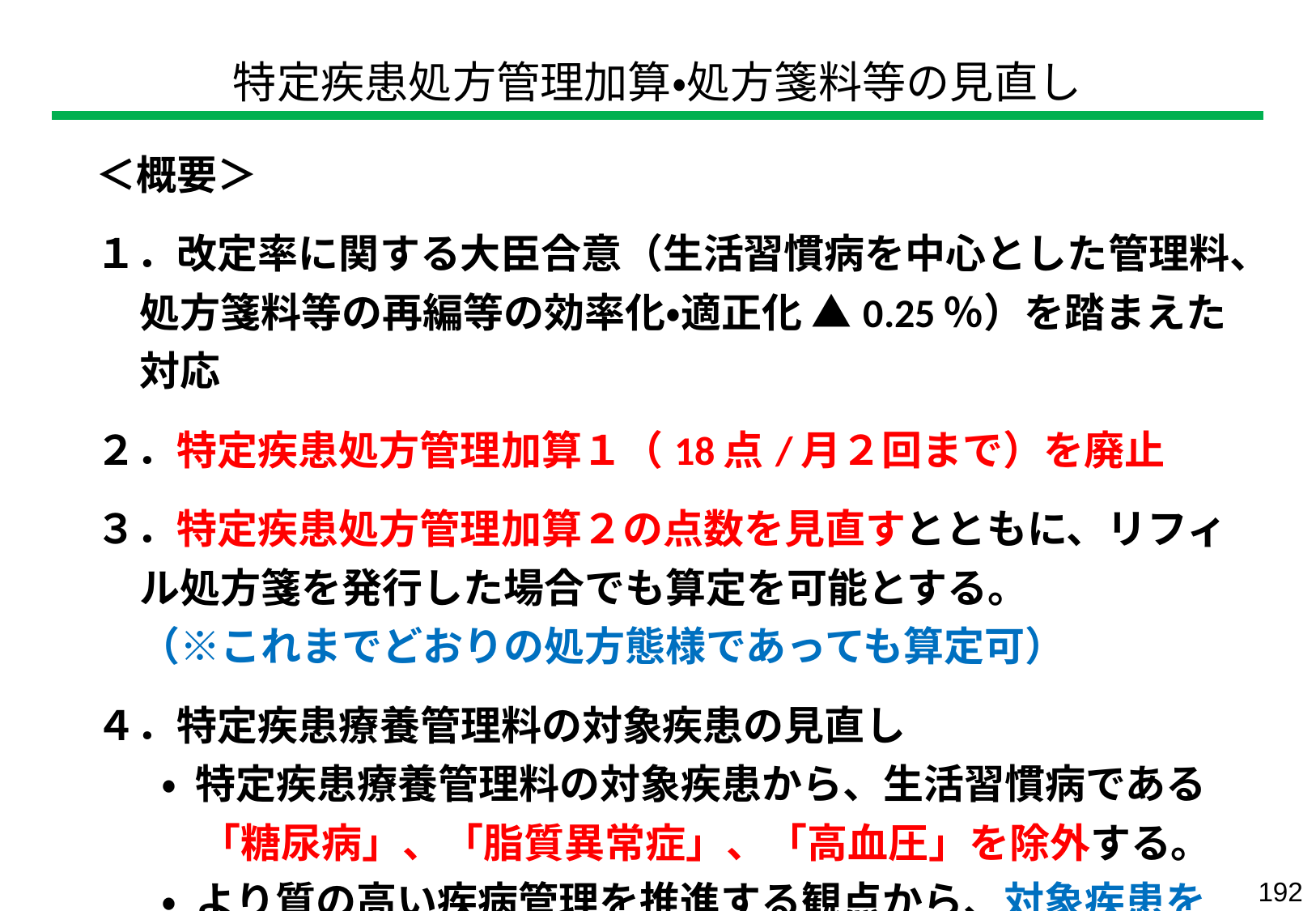

| 特定疾患処方管理加算・処方箋料等の見直し |
| --- |
| ＜概要＞ １．改定率に関する大臣合意（生活習慣病を中心とした管理料、処方箋料等の再編等の効率化・適正化 ▲0.25％）を踏まえた対応 ２．特定疾患処方管理加算１（18点/月２回まで）を廃止 ３．特定疾患処方管理加算２の点数を見直すとともに、リフィル処方箋を発行した場合でも算定を可能とする。 （※これまでどおりの処方態様であっても算定可） ４．特定疾患療養管理料の対象疾患の見直し ・ 特定疾患療養管理料の対象疾患から、生活習慣病である「糖尿病」、「脂質異常症」、「高血圧」を除外する。 ・ より質の高い疾病管理を推進する観点から、対象疾患を追加する。「アナフィラキシー」　「ギラン・バレー症候群」 （対象疾患の追加は、平成１０年以来） |
| --- |
192